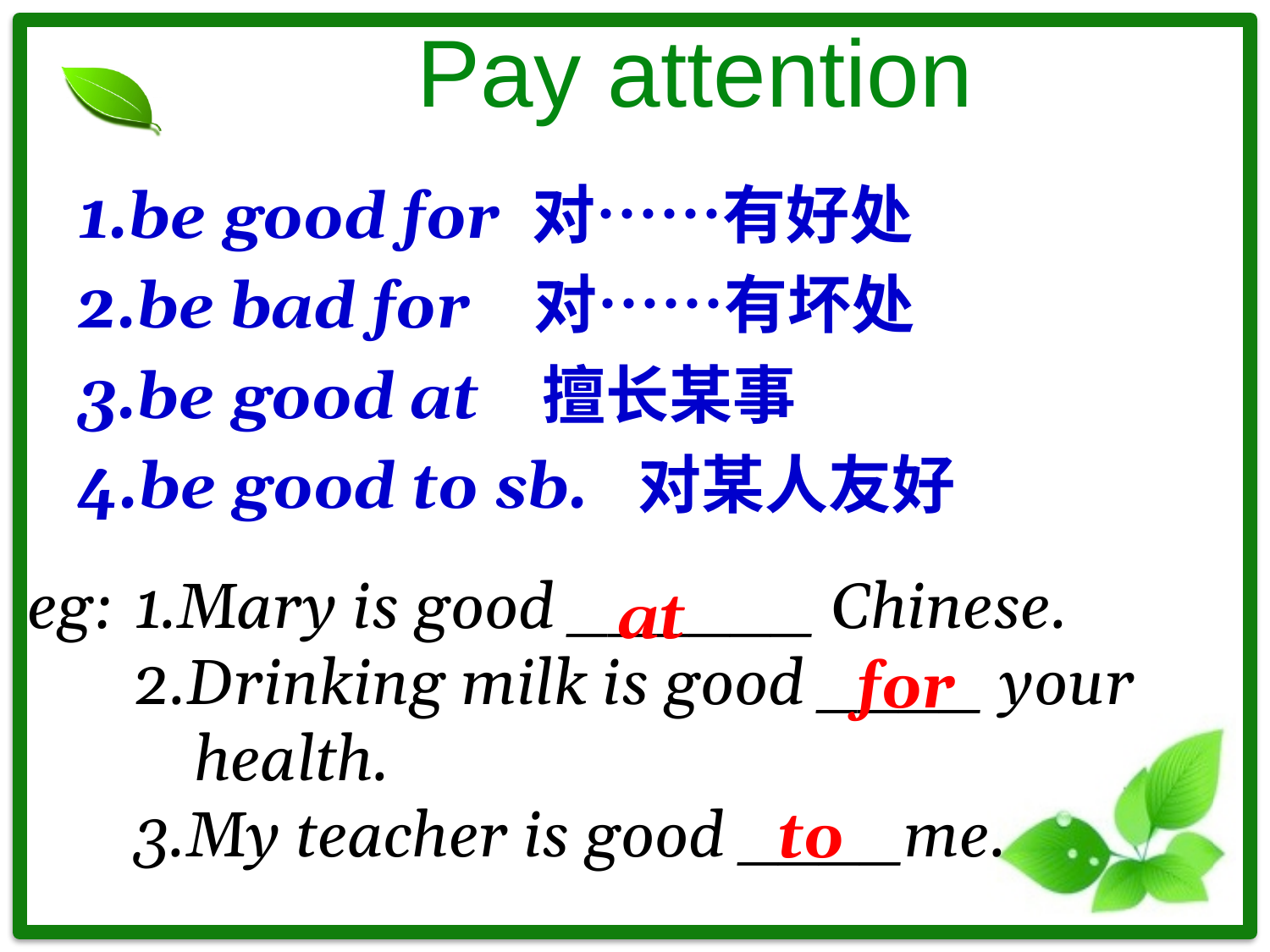

# Pay attention
1.be good for 对……有好处
2.be bad for   对……有坏处
3.be good at   擅长某事
4.be good to sb.  对某人友好
eg: 1.Mary is good ______ Chinese.
       2.Drinking milk is good ____ your
           health.
       3.My teacher is good ____me.

at
for
to